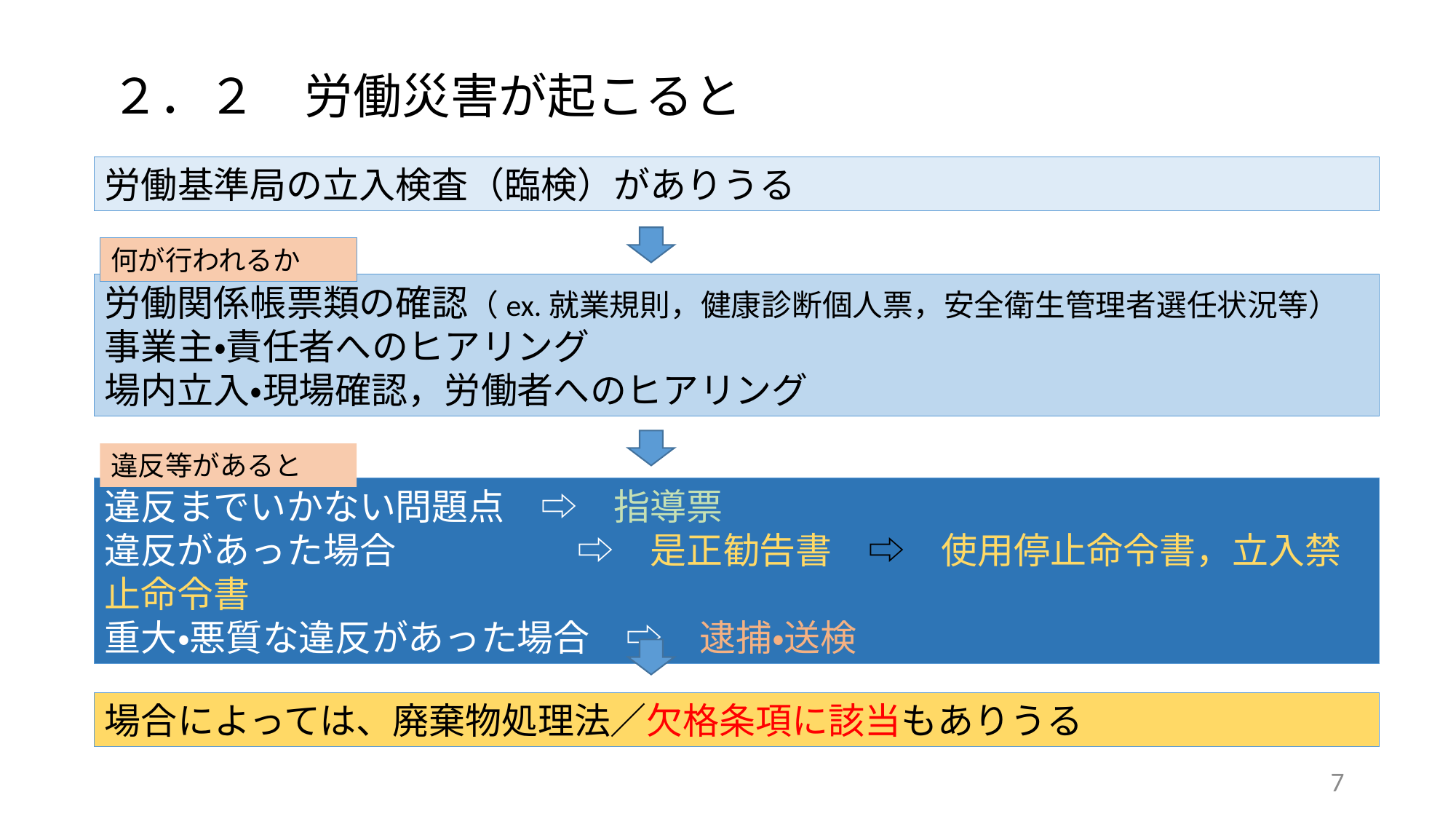

２．２　労働災害が起こると
労働基準局の立入検査（臨検）がありうる

何が行われるか
労働関係帳票類の確認（ex.就業規則，健康診断個人票，安全衛生管理者選任状況等）
事業主・責任者へのヒアリング
場内立入・現場確認，労働者へのヒアリング

違反等があると
違反までいかない問題点　⇨　指導票
違反があった場合　　　　　⇨　是正勧告書　⇨　使用停止命令書，立入禁止命令書
重大・悪質な違反があった場合　⇨　逮捕・送検

場合によっては、廃棄物処理法／欠格条項に該当もありうる
7